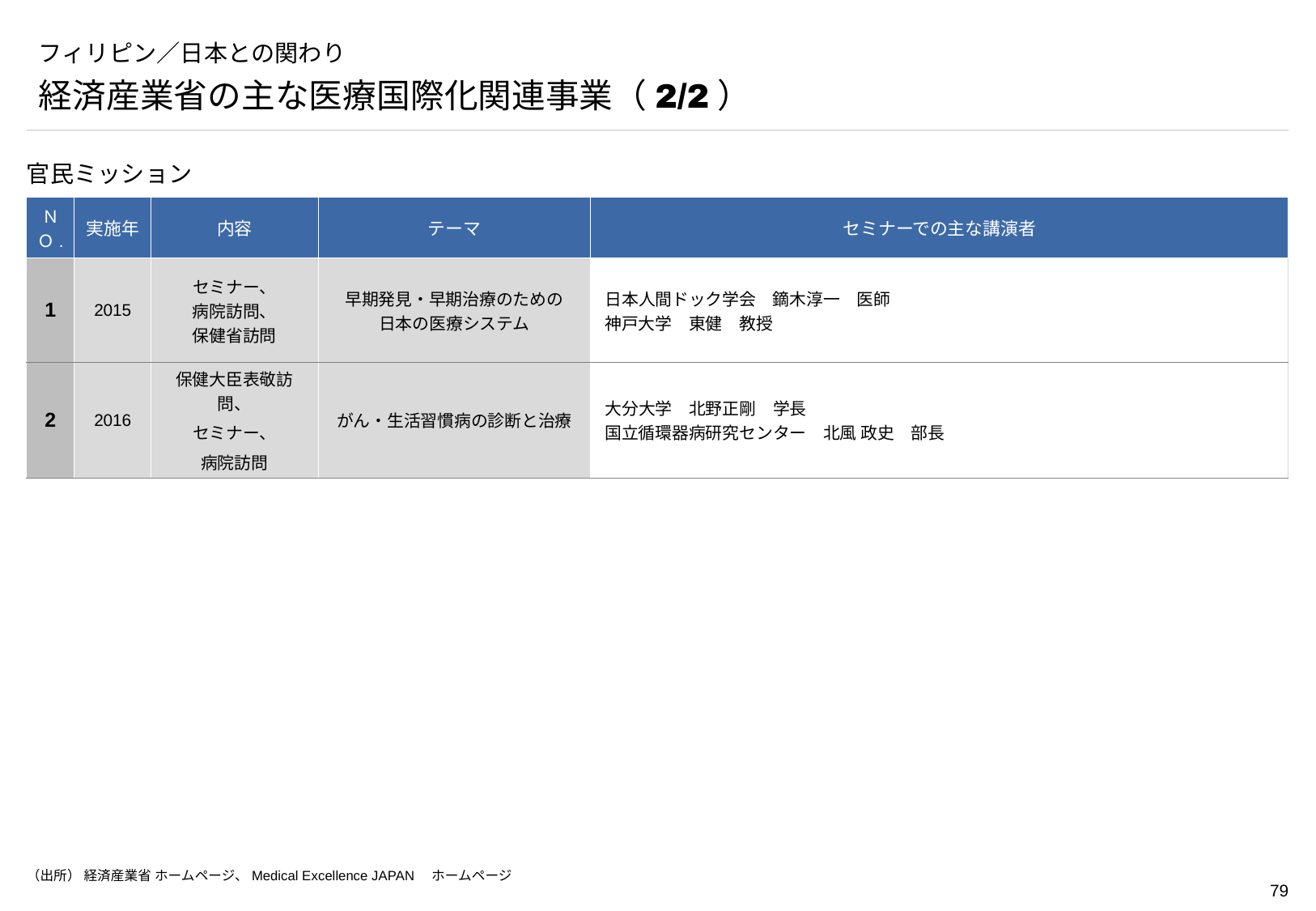

# フィリピン／日本との関わり
経済産業省の主な医療国際化関連事業（2/2）
官民ミッション
| ＮＯ. | 実施年 | 内容 | テーマ | セミナーでの主な講演者 |
| --- | --- | --- | --- | --- |
| 1 | 2015 | セミナー、 病院訪問、 保健省訪問 | 早期発見・早期治療のための 日本の医療システム | 日本人間ドック学会　鏑木淳一　医師 神戸大学　東健　教授 |
| 2 | 2016 | 保健大臣表敬訪問、 セミナー、 病院訪問 | がん・生活習慣病の診断と治療 | 大分大学　北野正剛　学長 国立循環器病研究センター　北風 政史　部長 |
（出所） 経済産業省 ホームページ、Medical Excellence JAPAN　ホームページ